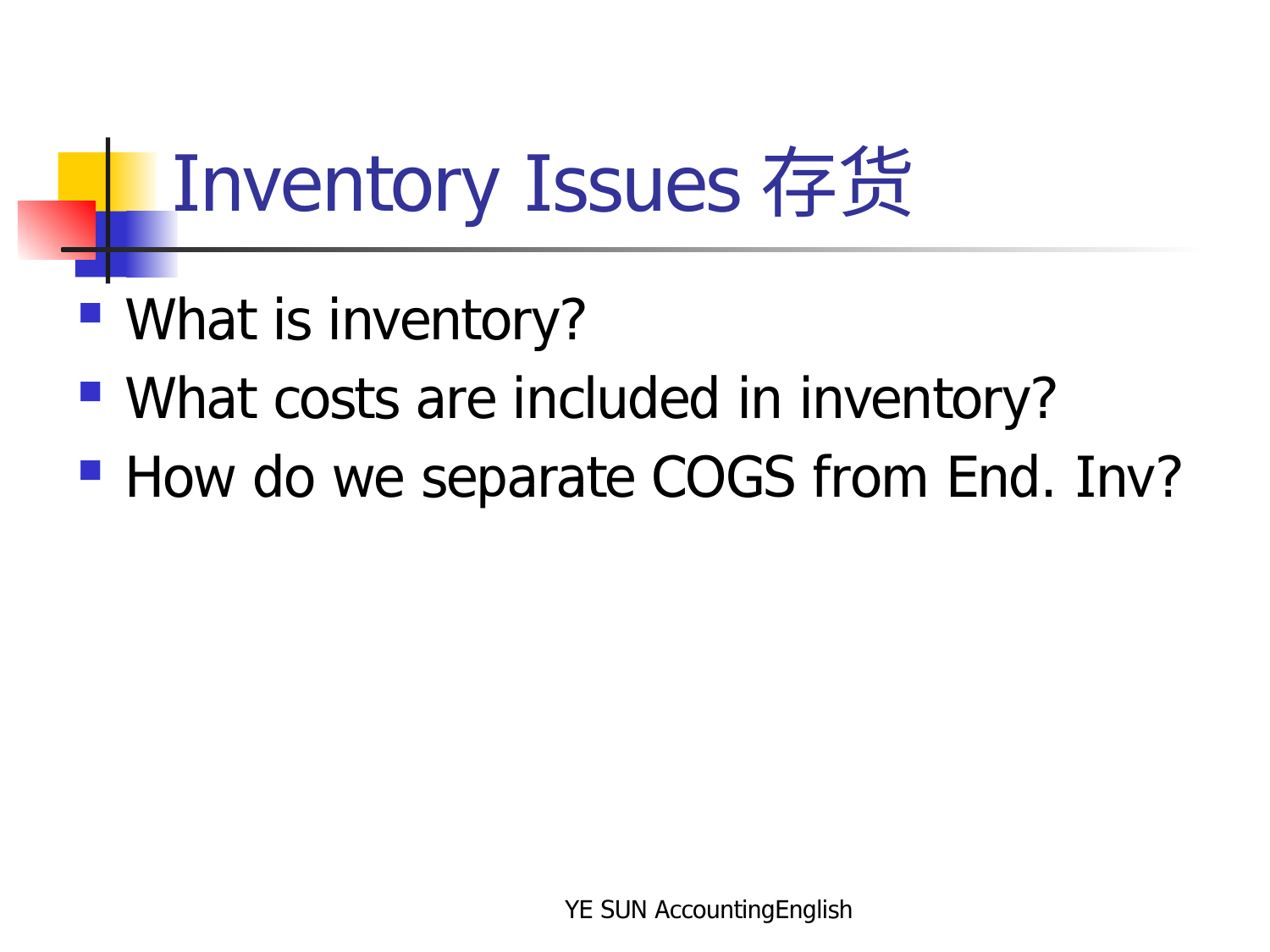

# Inventory Issues存货
What is inventory?
What costs are included in inventory?
How do we separate COGS from End. Inv?
YE SUN AccountingEnglish
2